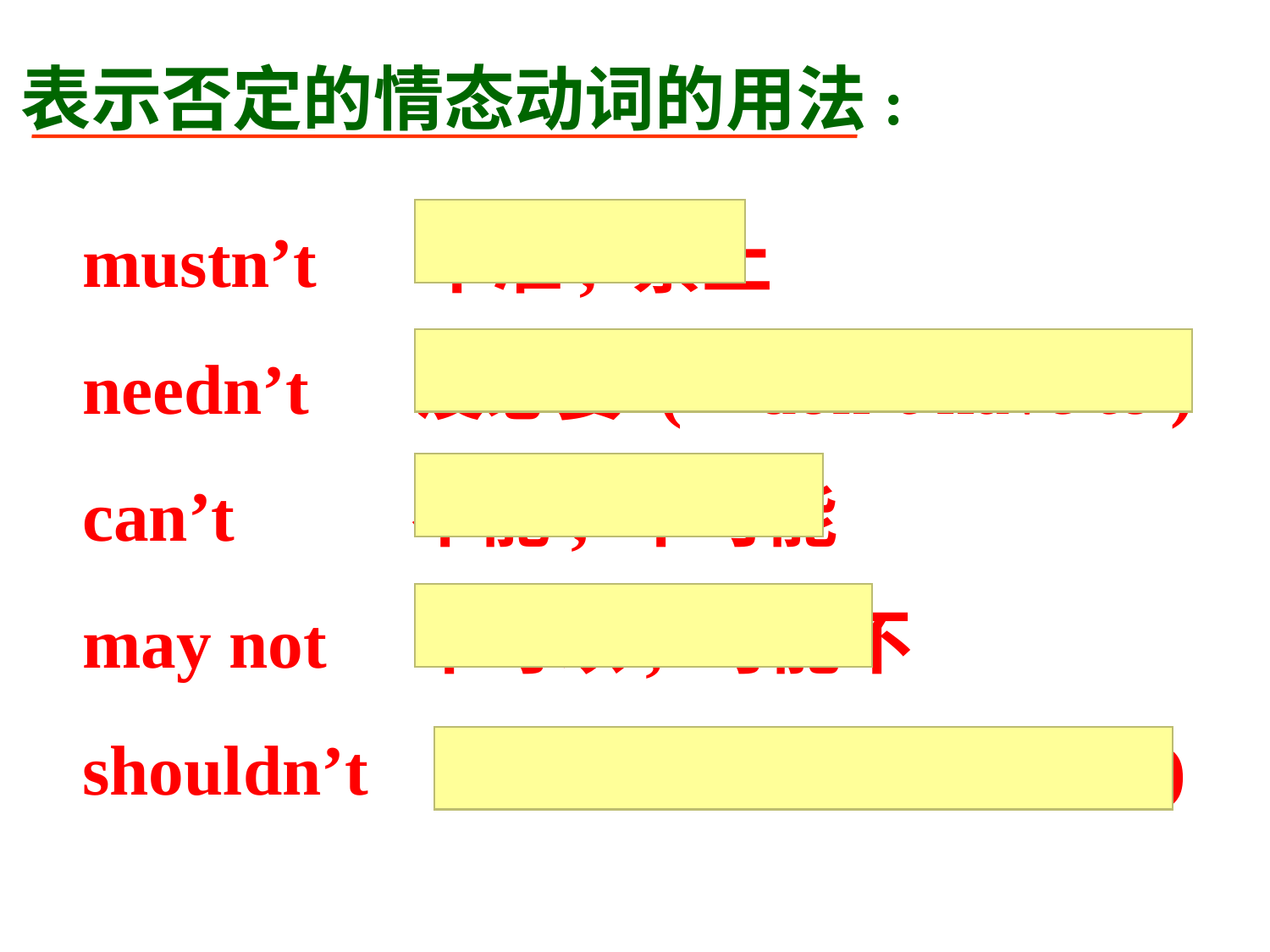

表示否定的情态动词的用法:

mustn’t     不准, 禁止
needn’t     没必要 ( = don’t have to )
can’t         不能; 不可能
may not    不可以; 可能不
shouldn’t   不应该 ( = ought not to )